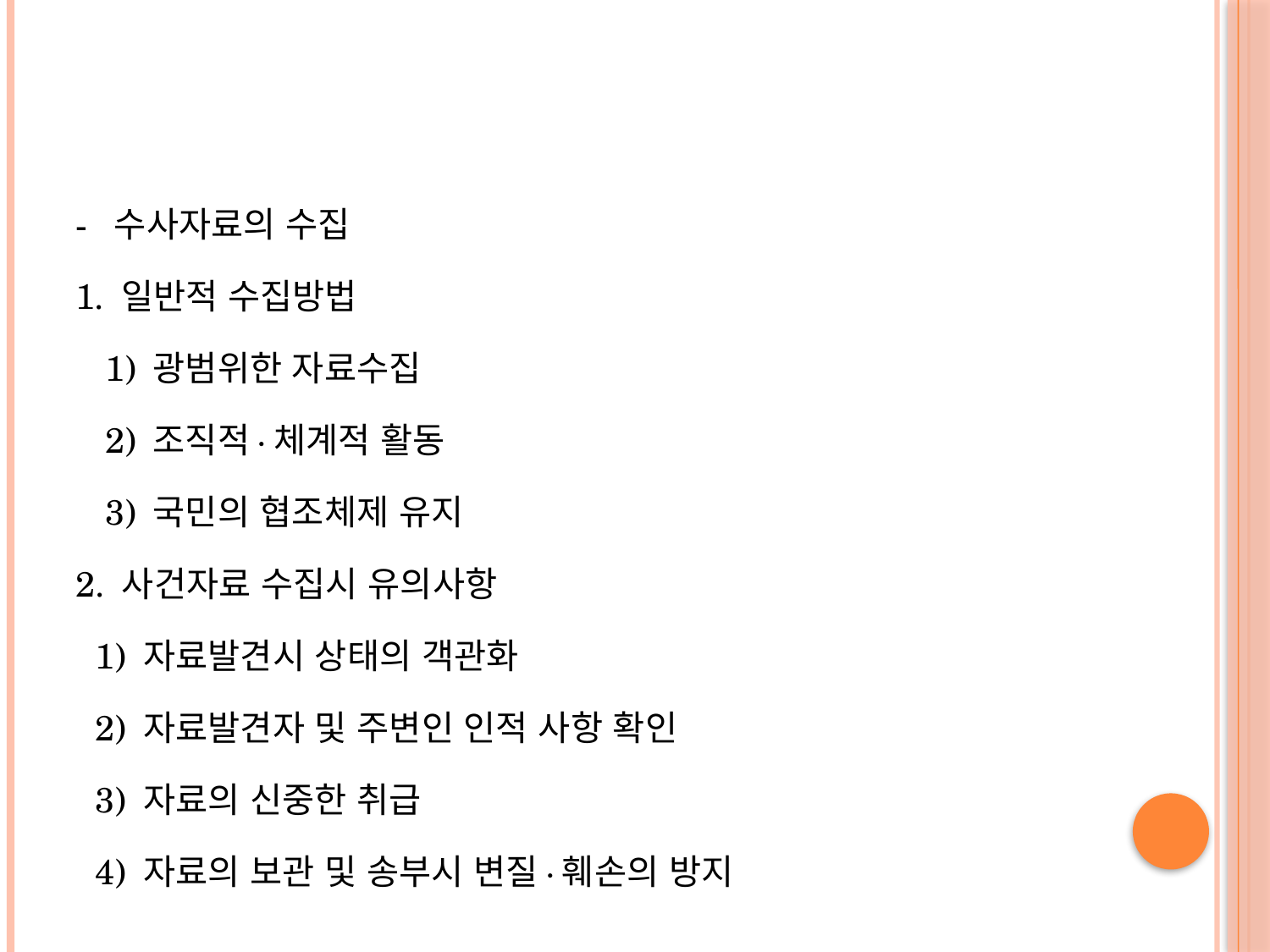

#
-  수사자료의 수집
1. 일반적 수집방법
   1) 광범위한 자료수집
   2) 조직적·체계적 활동
   3) 국민의 협조체제 유지
2. 사건자료 수집시 유의사항
  1) 자료발견시 상태의 객관화
  2) 자료발견자 및 주변인 인적 사항 확인
  3) 자료의 신중한 취급
  4) 자료의 보관 및 송부시 변질·훼손의 방지